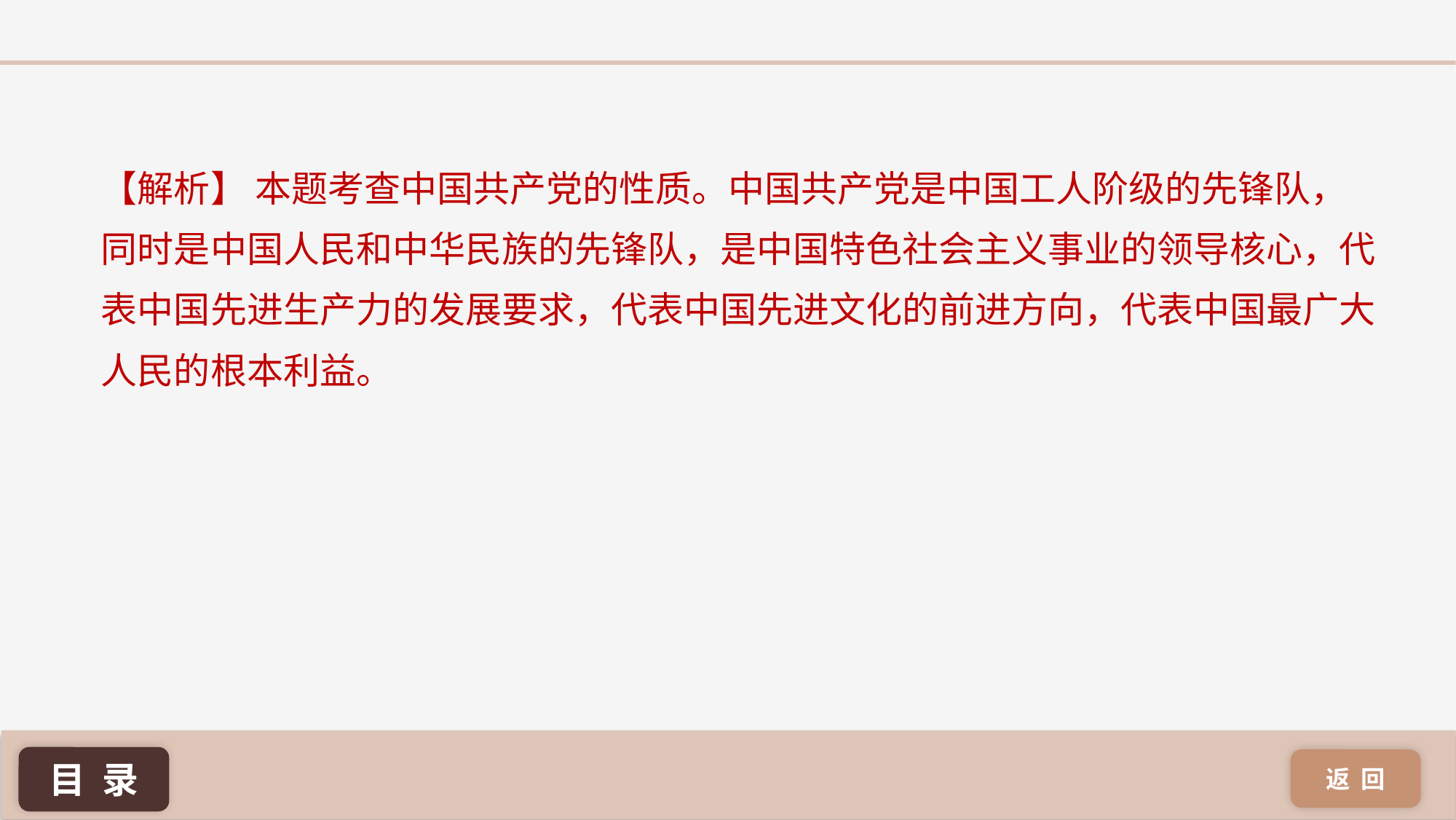

【解析】 本题考查中国共产党的性质。中国共产党是中国工人阶级的先锋队，同时是中国人民和中华民族的先锋队，是中国特色社会主义事业的领导核心，代表中国先进生产力的发展要求，代表中国先进文化的前进方向，代表中国最广大人民的根本利益。
返  回